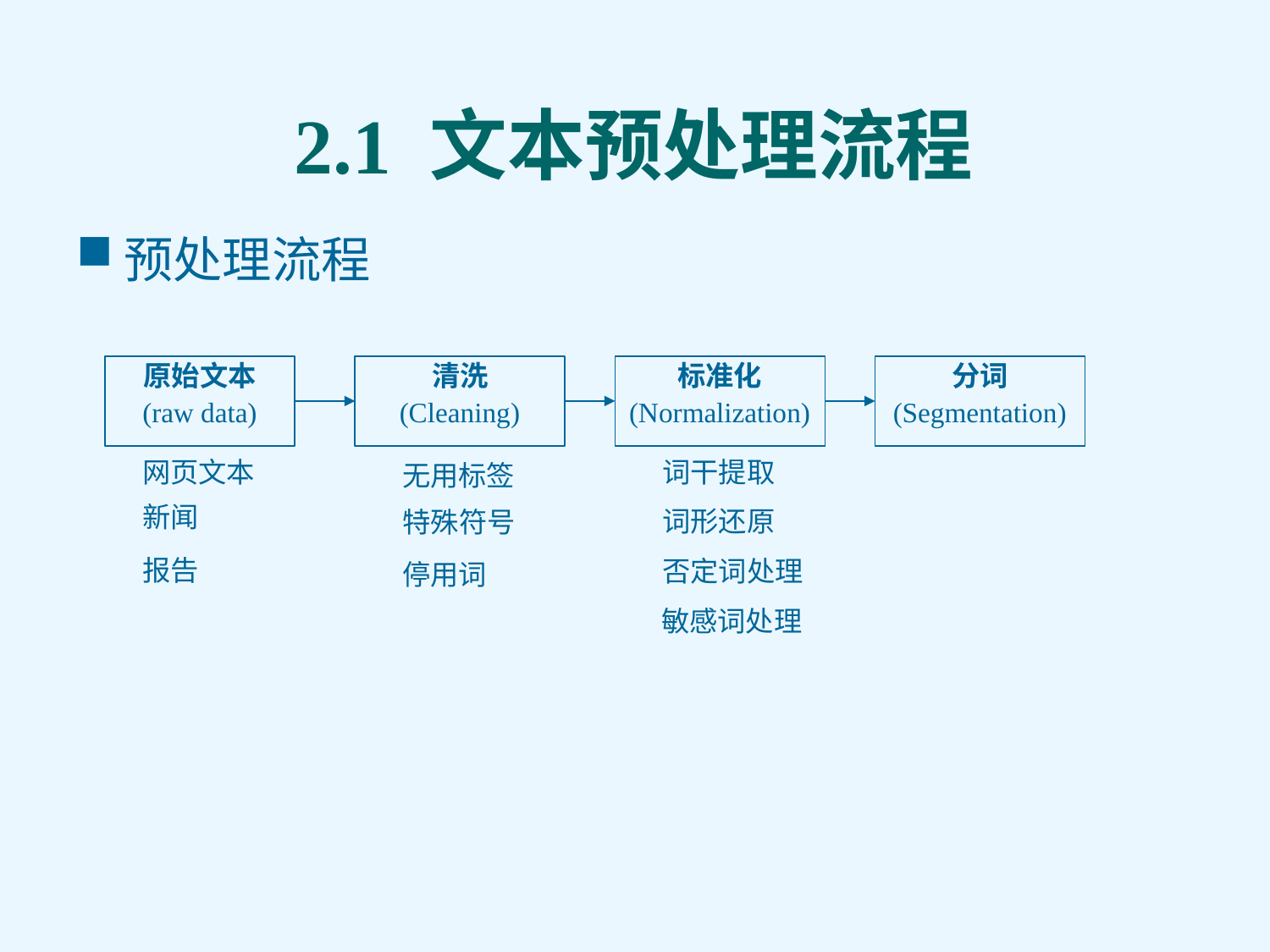

# 2.1 文本预处理流程
预处理流程

原始文本
(raw data)
清洗
(Cleaning)
标准化
(Normalization)
分词
(Segmentation)

网页文本
无用标签
新闻
特殊符号
报告
停用词
词干提取
词形还原
否定词处理
敏感词处理